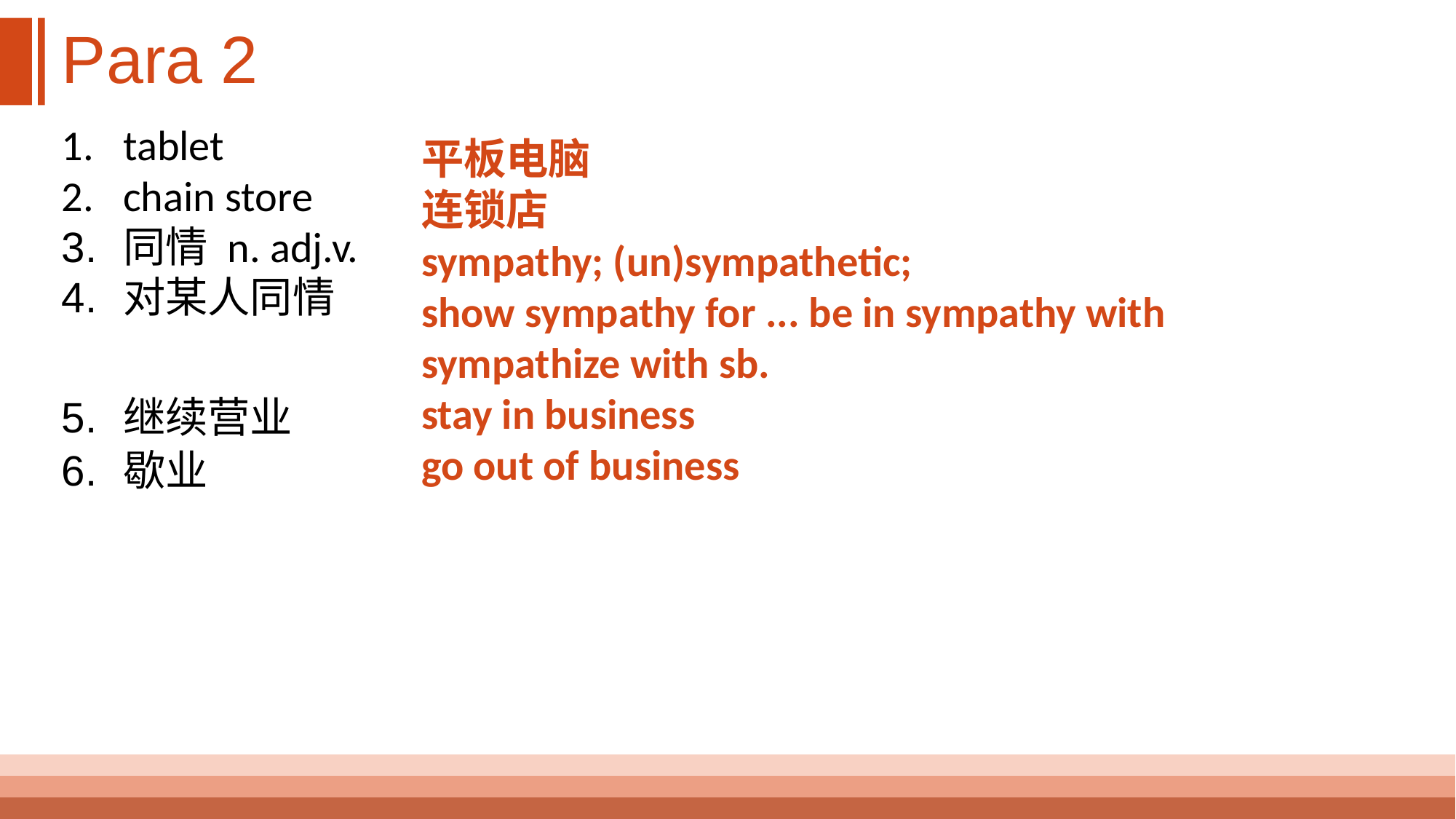

# Para 2
tablet
chain store
同情 n. adj.v.
对某人同情

继续营业
歇业

平板电脑
连锁店
sympathy; (un)sympathetic;
show sympathy for ... be in sympathy with
sympathize with sb.
stay in business
go out of business